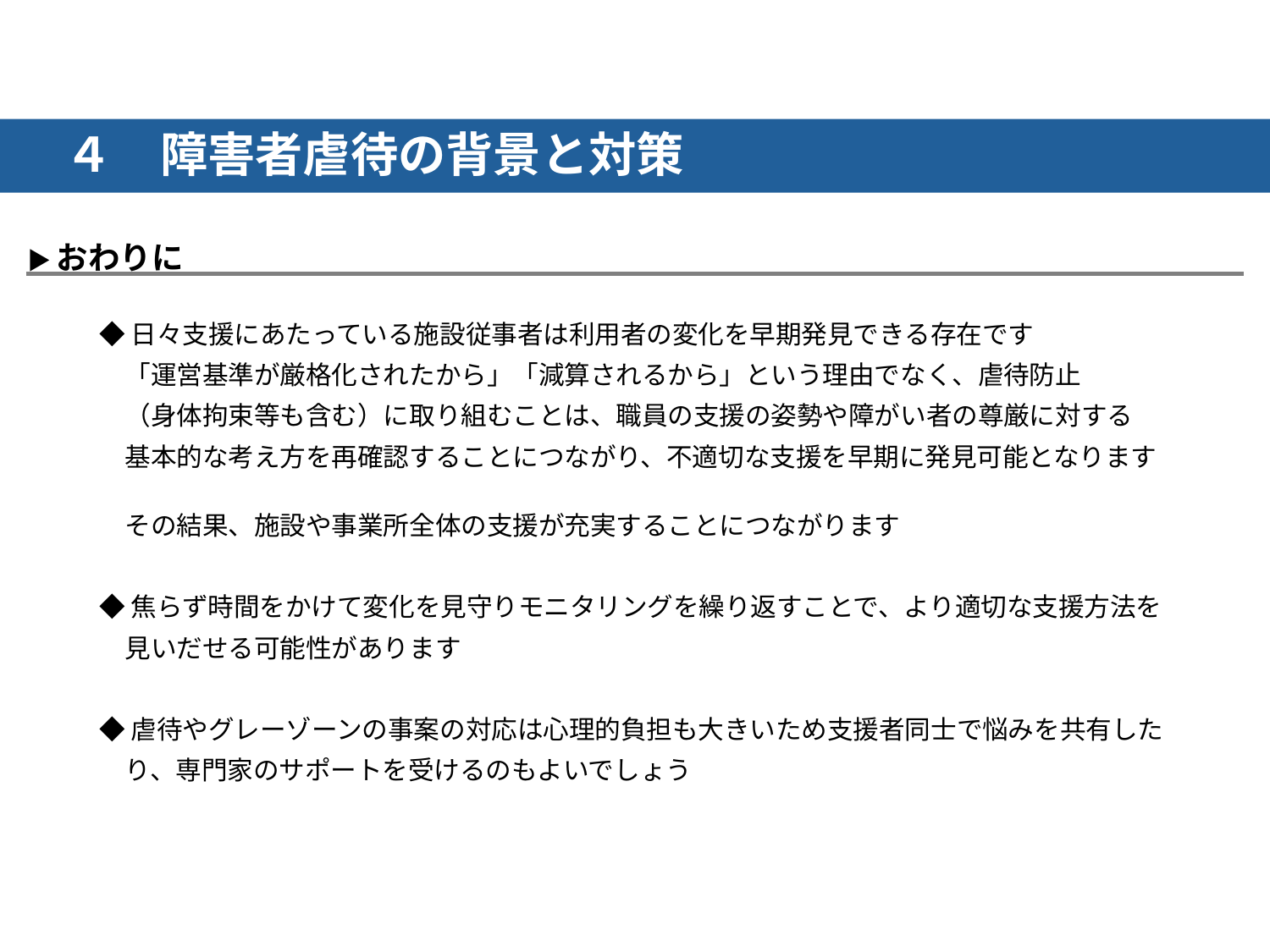

４　障害者虐待の背景と対策
▶おわりに

◆日々支援にあたっている施設従事者は利用者の変化を早期発見できる存在です
　「運営基準が厳格化されたから」「減算されるから」という理由でなく、虐待防止
　（身体拘束等も含む）に取り組むことは、職員の支援の姿勢や障がい者の尊厳に対する
　基本的な考え方を再確認することにつながり、不適切な支援を早期に発見可能となります
　その結果、施設や事業所全体の支援が充実することにつながります

◆焦らず時間をかけて変化を見守りモニタリングを繰り返すことで、より適切な支援方法を
　見いだせる可能性があります

◆虐待やグレーゾーンの事案の対応は心理的負担も大きいため支援者同士で悩みを共有した
　り、専門家のサポートを受けるのもよいでしょう